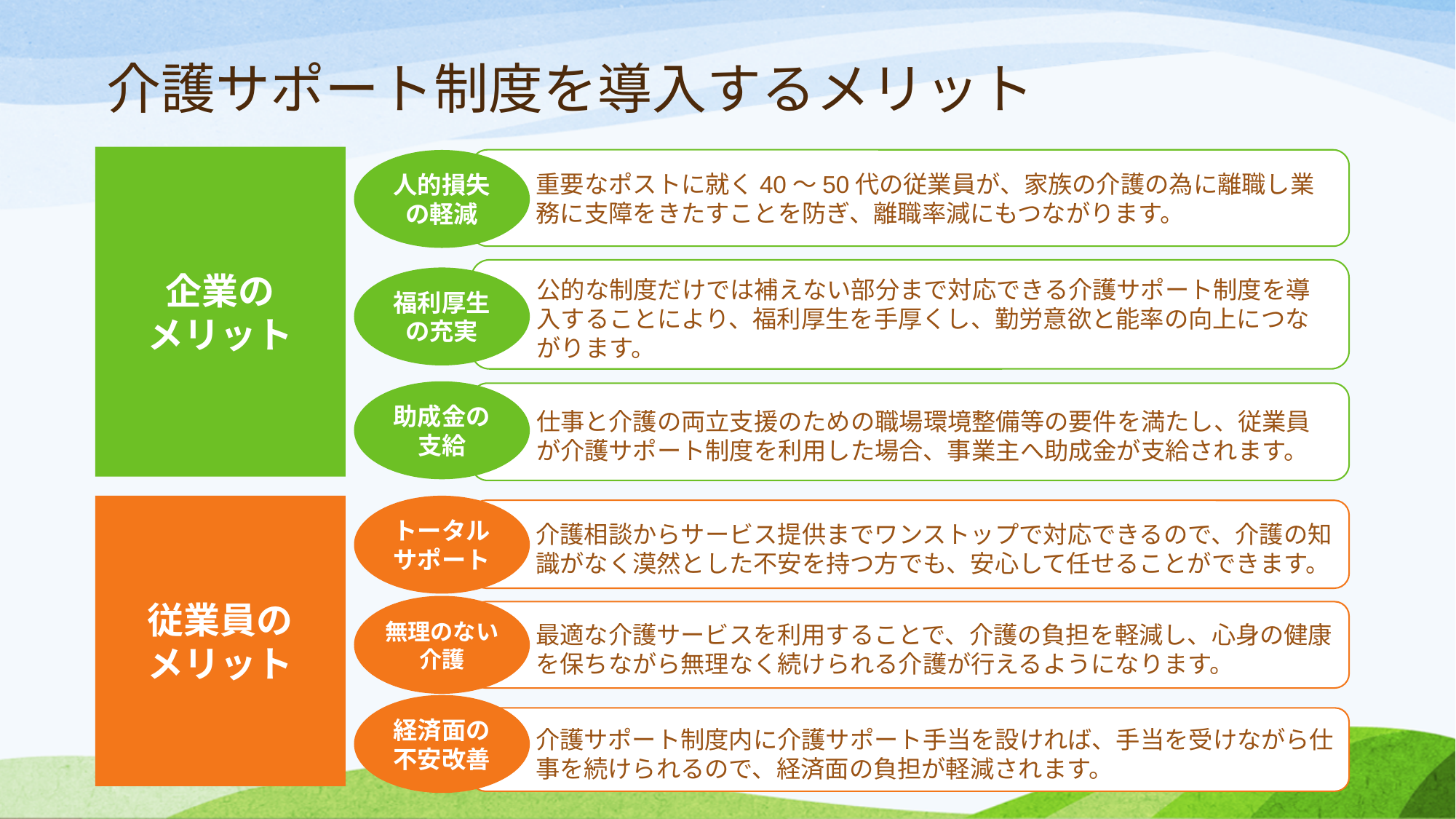

# 介護サポート制度を導入するメリット
企業の
メリット
重要なポストに就く40～50代の従業員が、家族の介護の為に離職し業務に支障をきたすことを防ぎ、離職率減にもつながります。
人的損失の軽減
公的な制度だけでは補えない部分まで対応できる介護サポート制度を導入することにより、福利厚生を手厚くし、勤労意欲と能率の向上につながります。
福利厚生の充実
助成金の支給
仕事と介護の両立支援のための職場環境整備等の要件を満たし、従業員が介護サポート制度を利用した場合、事業主へ助成金が支給されます。
従業員の
メリット
トータル
サポート
介護相談からサービス提供までワンストップで対応できるので、介護の知識がなく漠然とした不安を持つ方でも、安心して任せることができます。
無理のない介護
最適な介護サービスを利用することで、介護の負担を軽減し、心身の健康を保ちながら無理なく続けられる介護が行えるようになります。
経済面の不安改善
介護サポート制度内に介護サポート手当を設ければ、手当を受けながら仕事を続けられるので、経済面の負担が軽減されます。